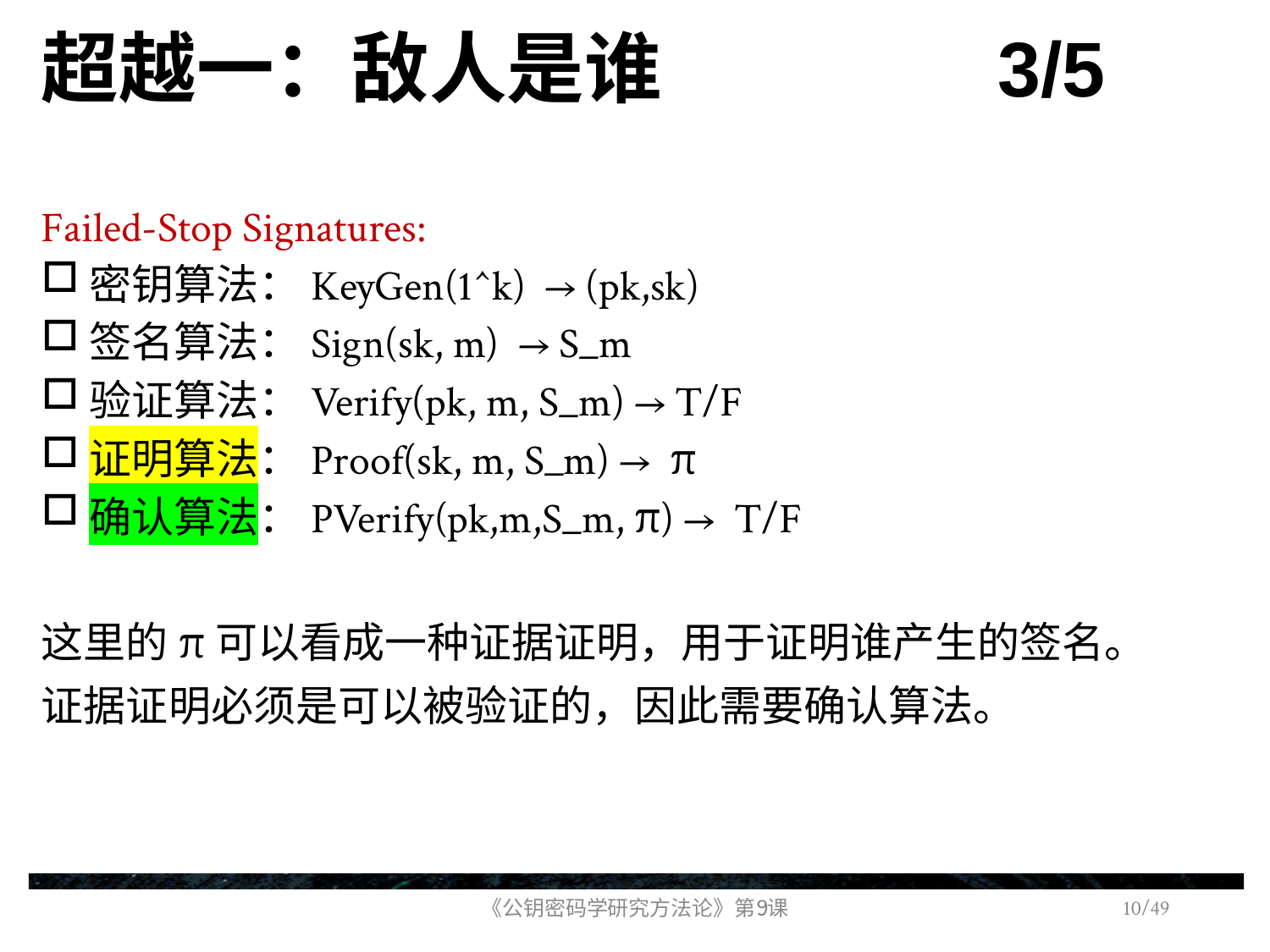

# 超越一：敌人是谁                  3/5
Failed-Stop Signatures:
密钥算法：KeyGen(1^k)  → (pk,sk)
签名算法：Sign(sk, m)  → S_m
验证算法：Verify(pk, m, S_m) → T/F
证明算法：Proof(sk, m, S_m) →  π
确认算法：PVerify(pk,m,S_m, π) →  T/F

这里的π可以看成一种证据证明，用于证明谁产生的签名。
证据证明必须是可以被验证的，因此需要确认算法。
《公钥密码学研究方法论》第9课
10/49